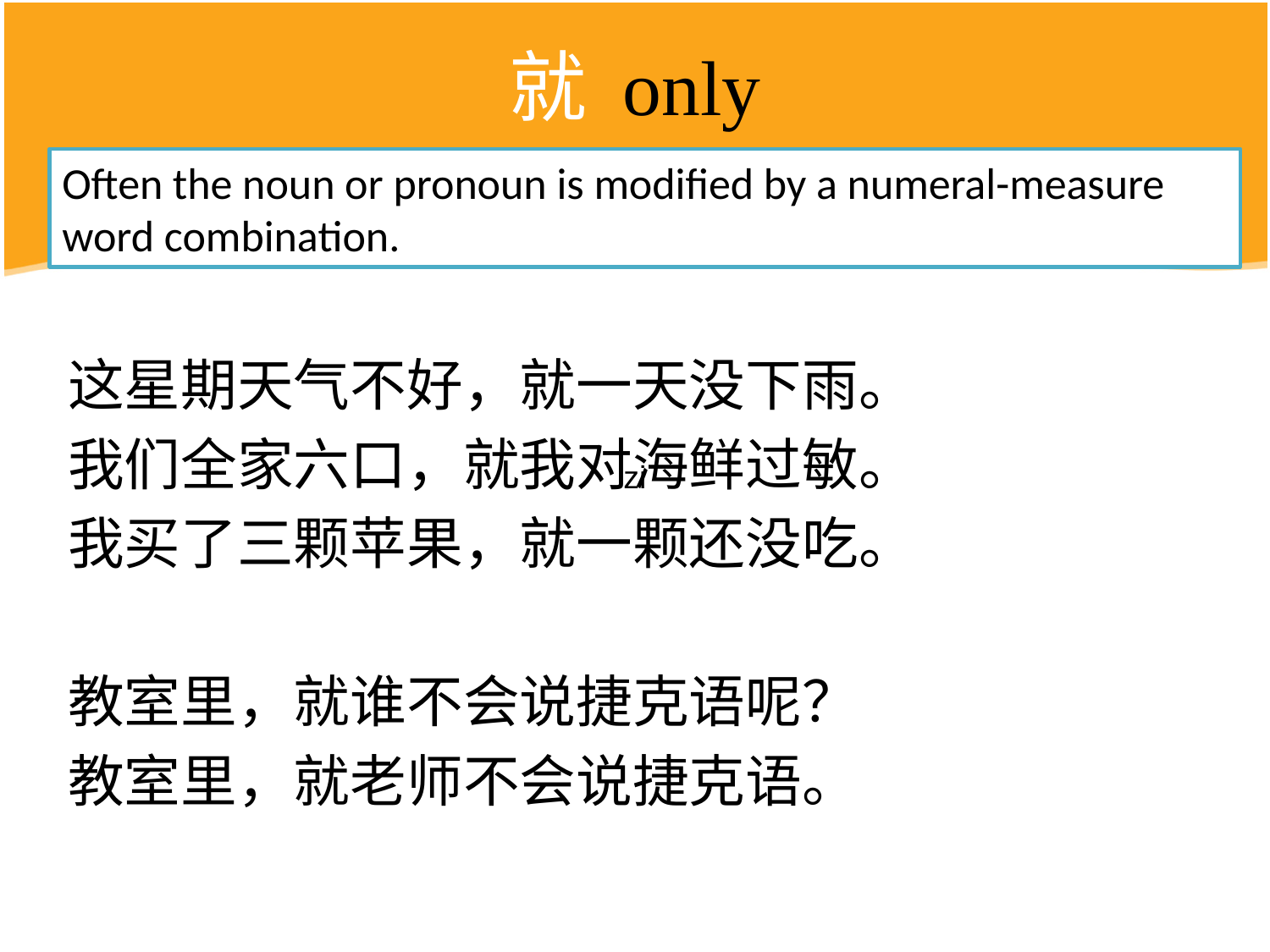

# 就 only
Often the noun or pronoun is modified by a numeral-measure word combination.

这星期天气不好，就一天没下雨。
我们全家六口，就我对海鲜过敏。
我买了三颗苹果，就一颗还没吃。

教室里，就谁不会说捷克语呢？
教室里，就老师不会说捷克语。
zi